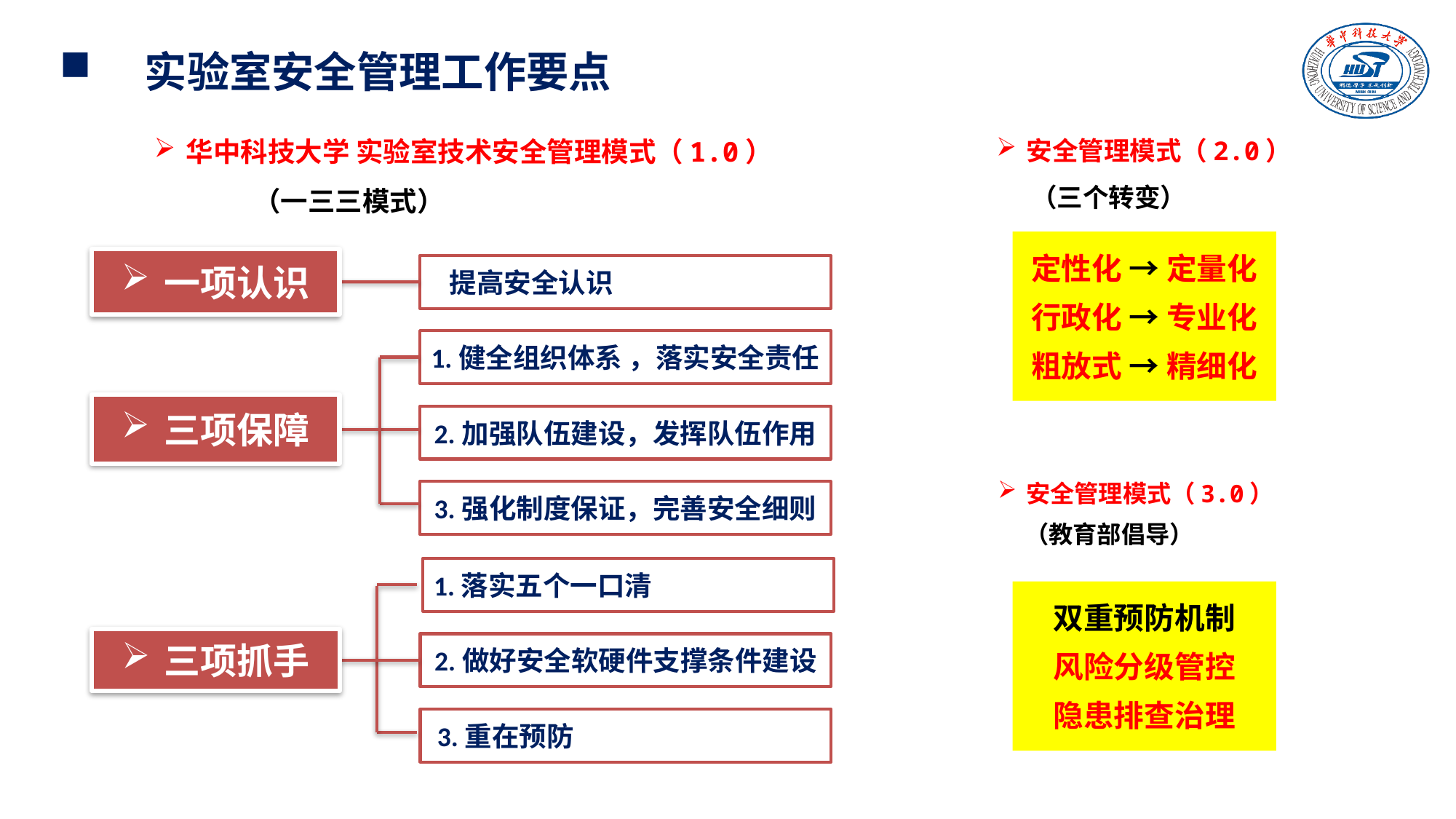

实验室安全管理工作要点
华中科技大学 实验室技术安全管理模式（1.0）
               （一三三模式）

安全管理模式（2.0）
     （三个转变）

定性化 → 定量化
行政化 → 专业化
粗放式 → 精细化
一项认识
  提高安全认识
1.健全组织体系 ，落实安全责任
三项保障
2.加强队伍建设，发挥队伍作用
3.强化制度保证，完善安全细则
1.落实五个一口清
三项抓手
2.做好安全软硬件支撑条件建设
 3.重在预防
安全管理模式（3.0）
    （教育部倡导）

双重预防机制
风险分级管控
隐患排查治理